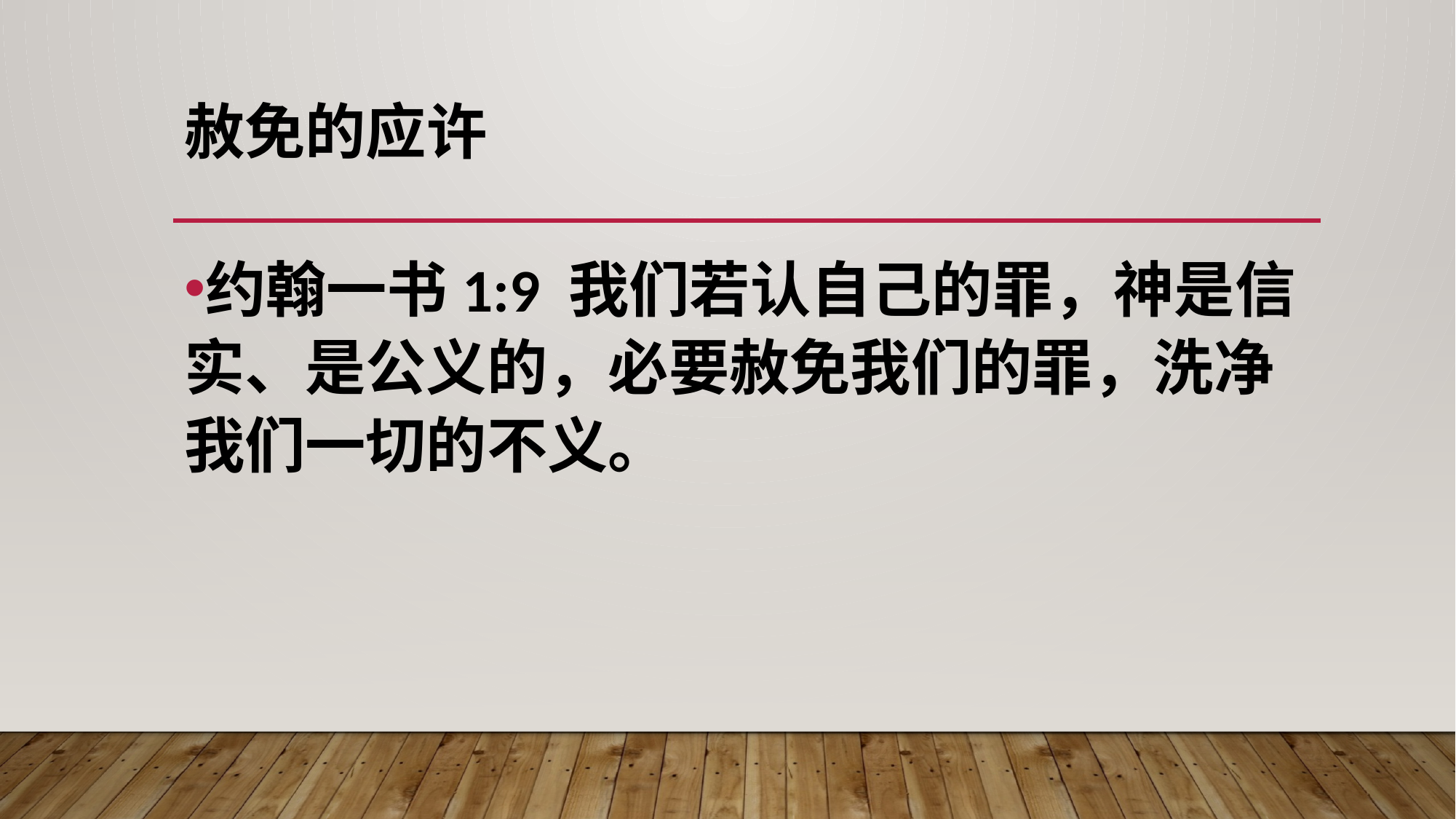

# 赦免的应许
约翰一书1:9 我们若认自己的罪，神是信实、是公义的，必要赦免我们的罪，洗净我们一切的不义。